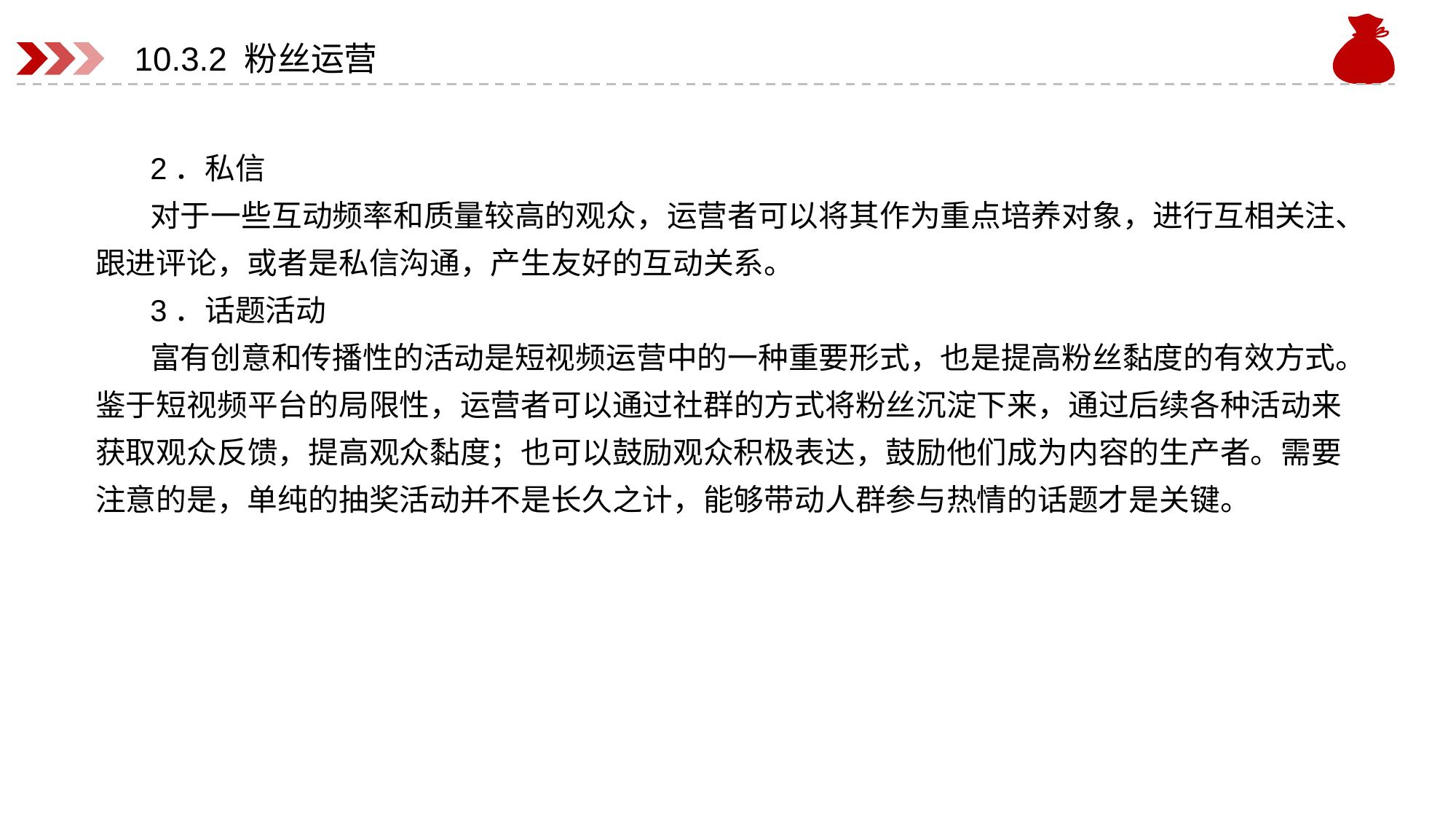

# 10.3.2 粉丝运营
22
2．私信
对于一些互动频率和质量较高的观众，运营者可以将其作为重点培养对象，进行互相关注、跟进评论，或者是私信沟通，产生友好的互动关系。
3．话题活动
富有创意和传播性的活动是短视频运营中的一种重要形式，也是提高粉丝黏度的有效方式。鉴于短视频平台的局限性，运营者可以通过社群的方式将粉丝沉淀下来，通过后续各种活动来获取观众反馈，提高观众黏度；也可以鼓励观众积极表达，鼓励他们成为内容的生产者。需要注意的是，单纯的抽奖活动并不是长久之计，能够带动人群参与热情的话题才是关键。